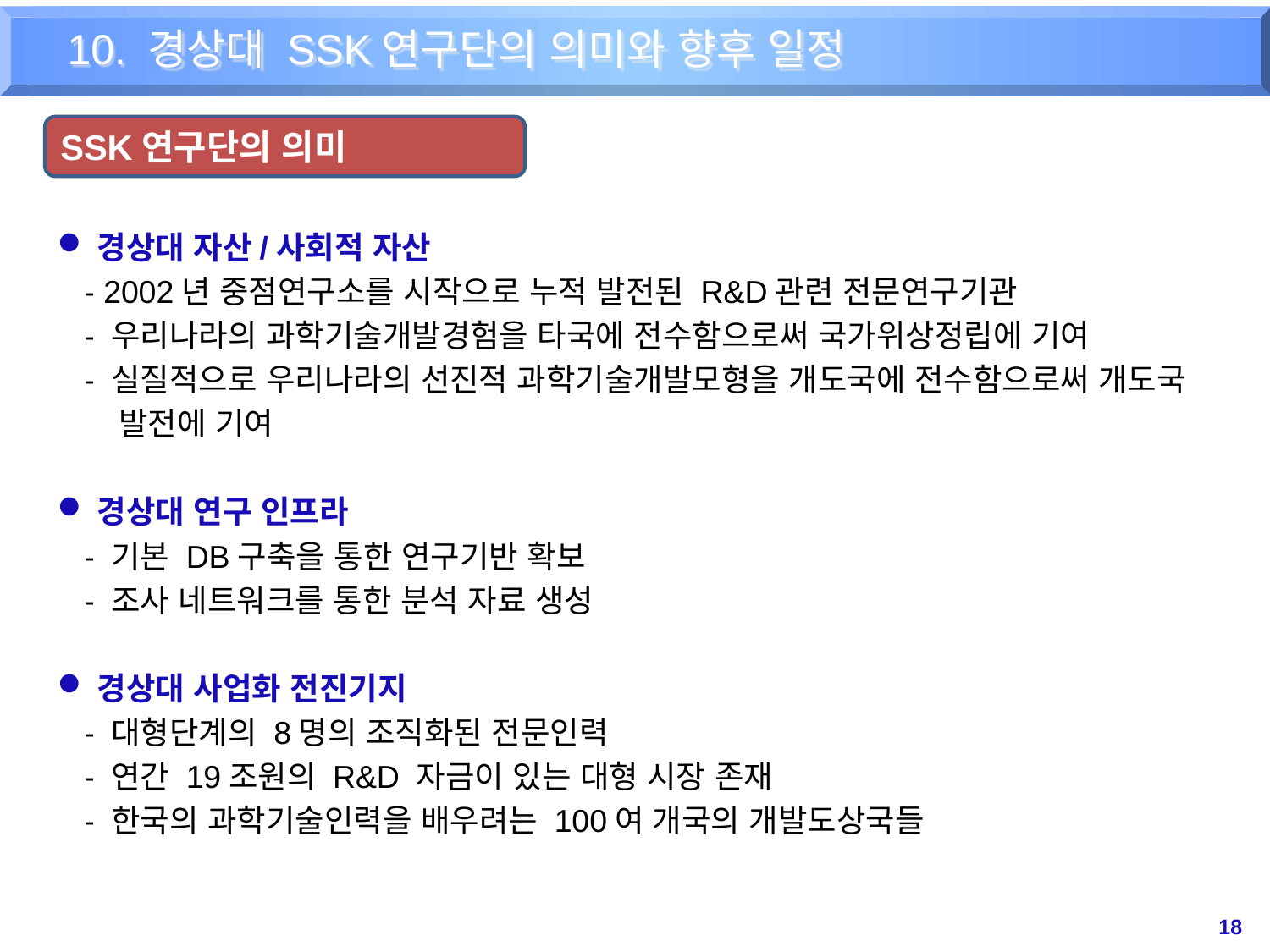

10. 경상대 SSK연구단의 의미와 향후 일정
SSK연구단의 의미
경상대 자산/사회적 자산
   - 2002년 중점연구소를 시작으로 누적 발전된 R&D관련 전문연구기관
   - 우리나라의 과학기술개발경험을 타국에 전수함으로써 국가위상정립에 기여
   - 실질적으로 우리나라의 선진적 과학기술개발모형을 개도국에 전수함으로써 개도국 발전에 기여

경상대 연구 인프라
   - 기본 DB구축을 통한 연구기반 확보
   - 조사 네트워크를 통한 분석 자료 생성

경상대 사업화 전진기지
   - 대형단계의 8명의 조직화된 전문인력
   - 연간 19조원의 R&D 자금이 있는 대형 시장 존재
   - 한국의 과학기술인력을 배우려는 100여 개국의 개발도상국들

18